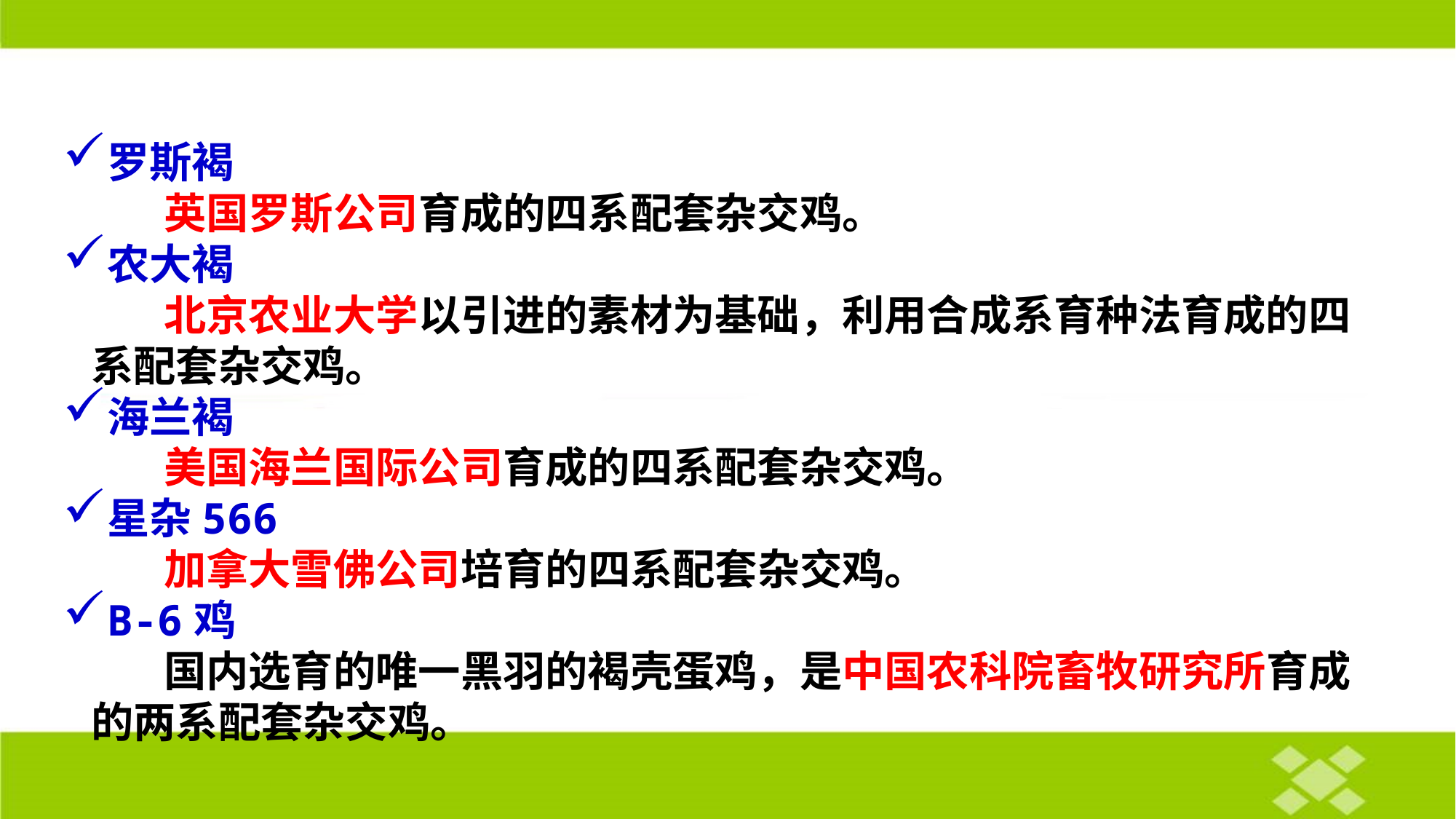

罗斯褐
　　英国罗斯公司育成的四系配套杂交鸡。
农大褐
　　北京农业大学以引进的素材为基础，利用合成系育种法育成的四系配套杂交鸡。
海兰褐
　　美国海兰国际公司育成的四系配套杂交鸡。
星杂566
　　加拿大雪佛公司培育的四系配套杂交鸡。
B-6鸡
　　国内选育的唯一黑羽的褐壳蛋鸡，是中国农科院畜牧研究所育成的两系配套杂交鸡。